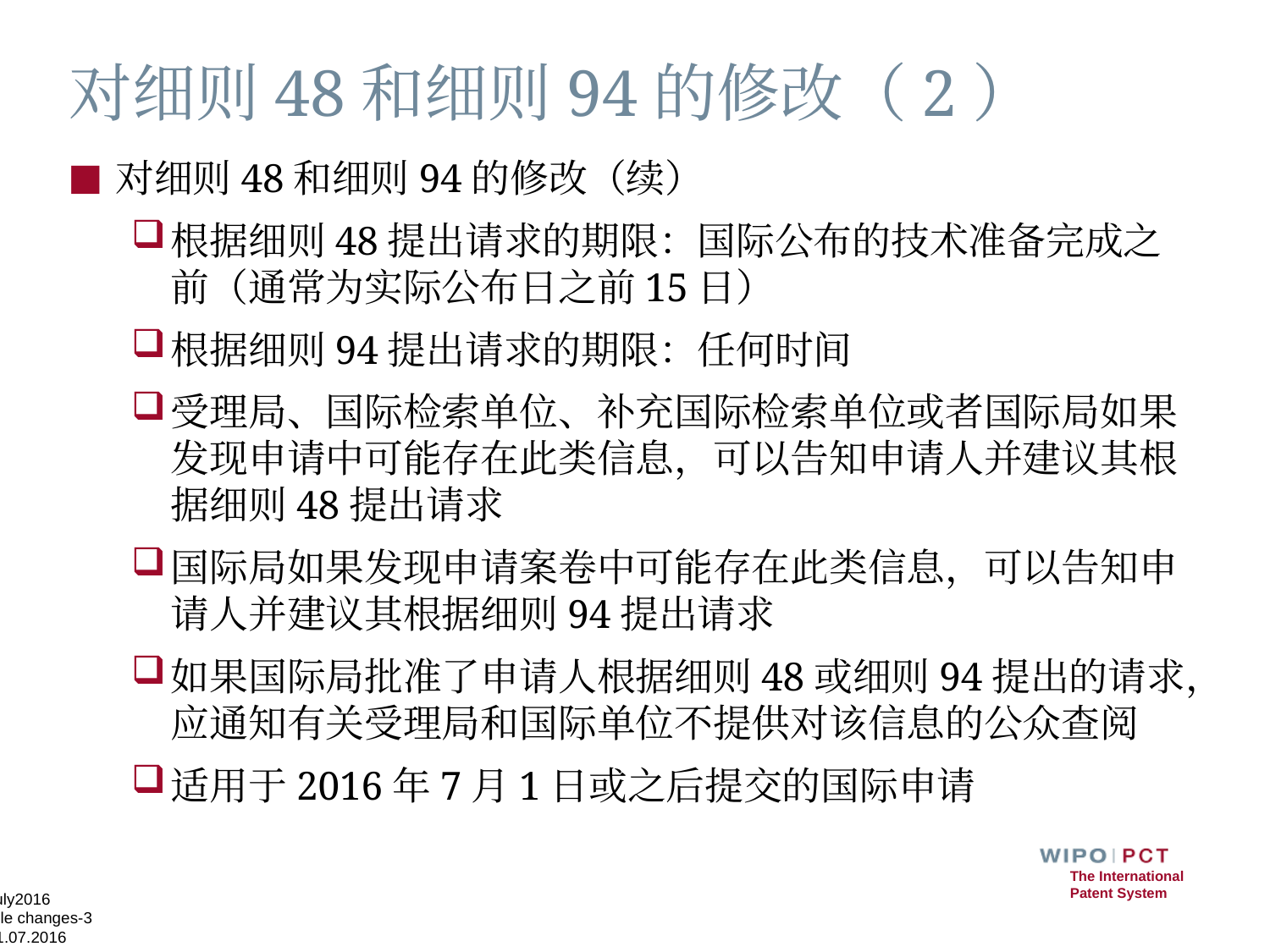

# 对细则48和细则94的修改（2）
对细则48和细则94的修改（续）
根据细则48提出请求的期限：国际公布的技术准备完成之前（通常为实际公布日之前15日）
根据细则94提出请求的期限：任何时间
受理局、国际检索单位、补充国际检索单位或者国际局如果发现申请中可能存在此类信息，可以告知申请人并建议其根据细则48提出请求
国际局如果发现申请案卷中可能存在此类信息，可以告知申请人并建议其根据细则94提出请求
如果国际局批准了申请人根据细则48或细则94提出的请求，应通知有关受理局和国际单位不提供对该信息的公众查阅
适用于2016年7月1日或之后提交的国际申请